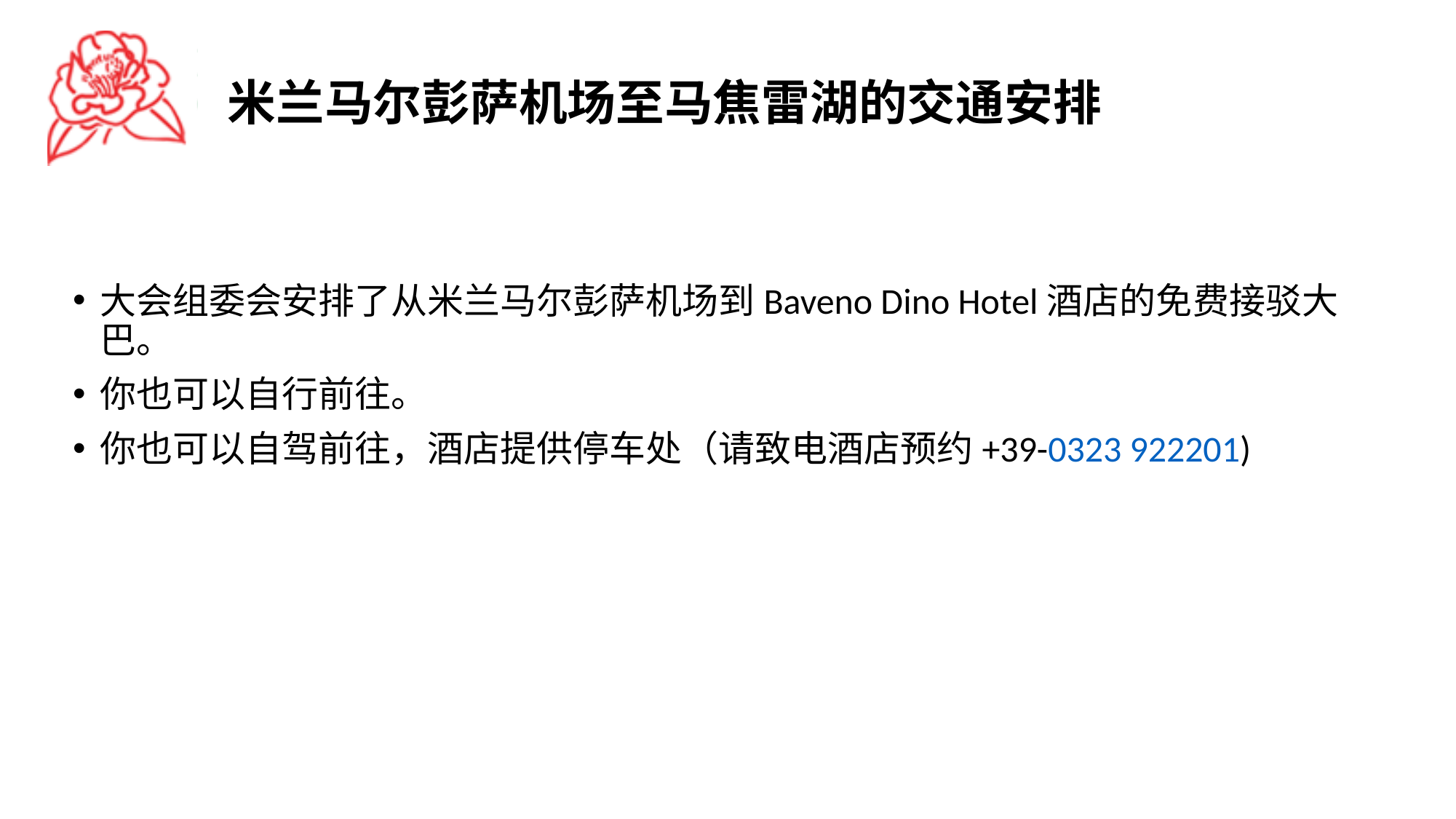

# 米兰马尔彭萨机场至马焦雷湖的交通安排

大会组委会安排了从米兰马尔彭萨机场到Baveno Dino Hotel酒店的免费接驳大巴。
你也可以自行前往。
你也可以自驾前往，酒店提供停车处（请致电酒店预约+39-0323 922201)